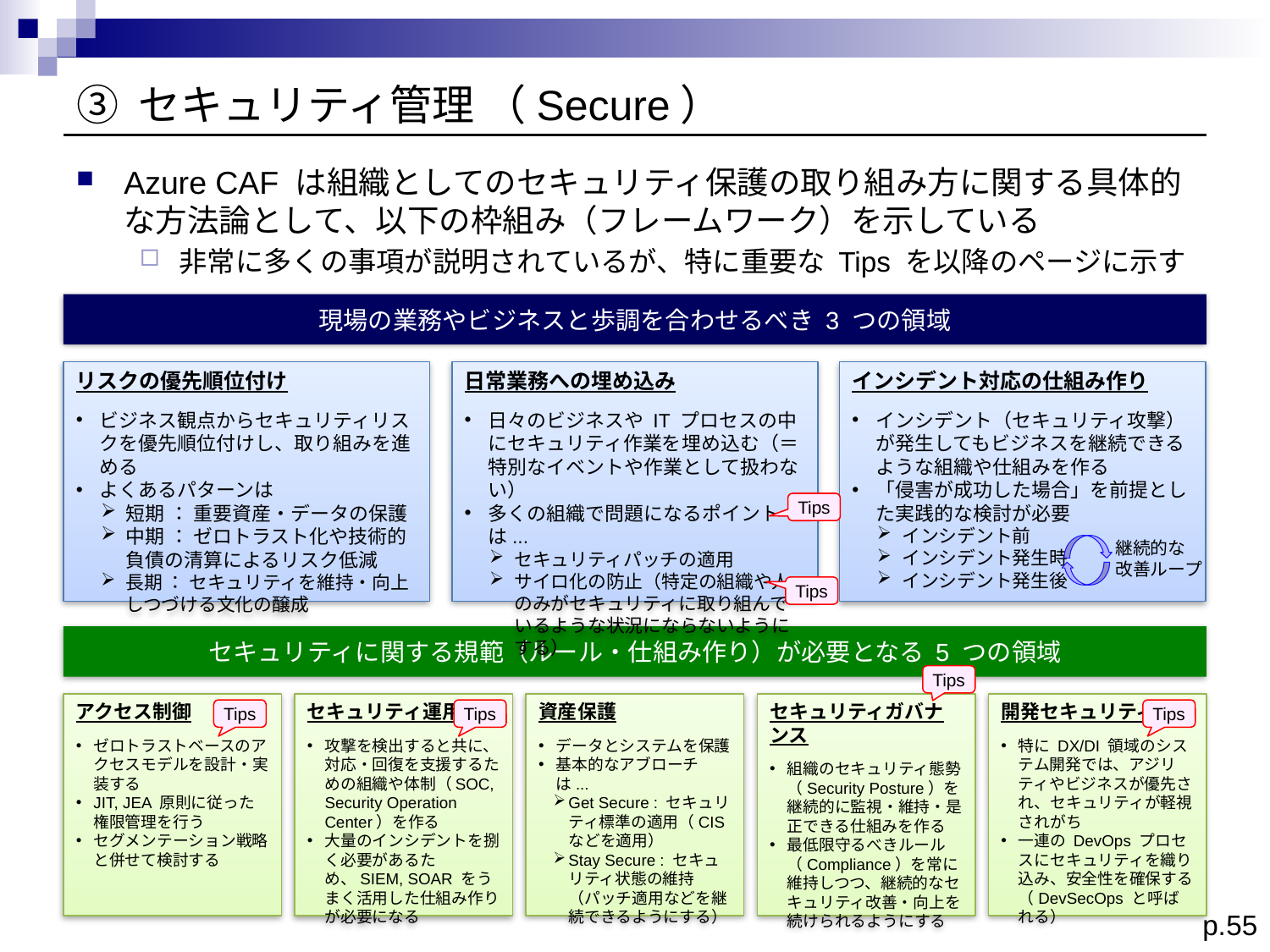

# ③ セキュリティ管理 （Secure）
Azure CAF は組織としてのセキュリティ保護の取り組み方に関する具体的な方法論として、以下の枠組み（フレームワーク）を示している
非常に多くの事項が説明されているが、特に重要な Tips を以降のページに示す
現場の業務やビジネスと歩調を合わせるべき 3 つの領域
リスクの優先順位付け

ビジネス観点からセキュリティリスクを優先順位付けし、取り組みを進める
よくあるパターンは
短期 ： 重要資産・データの保護
中期 ： ゼロトラスト化や技術的負債の清算によるリスク低減
長期 ： セキュリティを維持・向上しつづける文化の醸成
日常業務への埋め込み

日々のビジネスや IT プロセスの中にセキュリティ作業を埋め込む（＝特別なイベントや作業として扱わない）
多くの組織で問題になるポイントは...
セキュリティパッチの適用
サイロ化の防止（特定の組織や人のみがセキュリティに取り組んでいるような状況にならないようにする）
インシデント対応の仕組み作り

インシデント（セキュリティ攻撃）が発生してもビジネスを継続できるような組織や仕組みを作る
「侵害が成功した場合」を前提とした実践的な検討が必要
インシデント前
インシデント発生時
インシデント発生後
Tips
継続的な
改善ループ

Tips
セキュリティに関する規範（ルール・仕組み作り）が必要となる 5 つの領域
Tips
アクセス制御

ゼロトラストベースのアクセスモデルを設計・実装する
JIT, JEA 原則に従った権限管理を行う
セグメンテーション戦略と併せて検討する
セキュリティ運用

攻撃を検出すると共に、対応・回復を支援するための組織や体制（SOC, Security Operation Center）を作る
大量のインシデントを捌く必要があるため、SIEM, SOAR をうまく活用した仕組み作りが必要になる
資産保護

データとシステムを保護
基本的なアブローチは...
Get Secure : セキュリティ標準の適用（CIS などを適用）
Stay Secure : セキュリティ状態の維持（パッチ適用などを継続できるようにする）

セキュリティガバナンス

組織のセキュリティ態勢（Security Posture）を継続的に監視・維持・是正できる仕組みを作る
最低限守るべきルール（Compliance）を常に維持しつつ、継続的なセキュリティ改善・向上を続けられるようにする
開発セキュリティ

特に DX/DI 領域のシステム開発では、アジリティやビジネスが優先され、セキュリティが軽視されがち
一連の DevOps プロセスにセキュリティを織り込み、安全性を確保する（DevSecOps と呼ばれる）

Tips
Tips
Tips